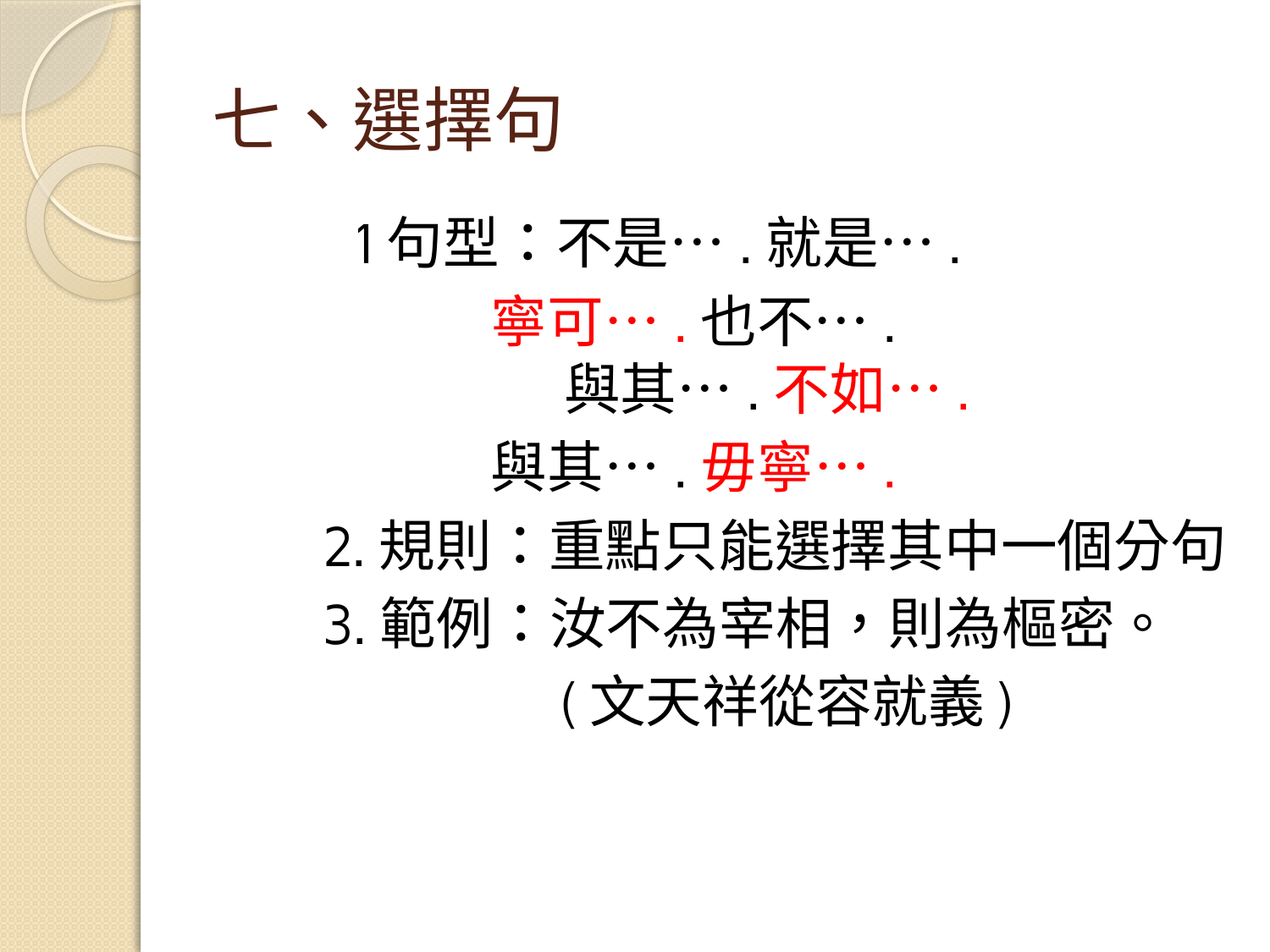

七、選擇句
         1句型：不是….就是….
                    寧可….也不….
                 與其….不如….
                    與其….毋寧….
      2.規則：重點只能選擇其中一個分句
      3.範例：汝不為宰相，則為樞密。
                    (文天祥從容就義)